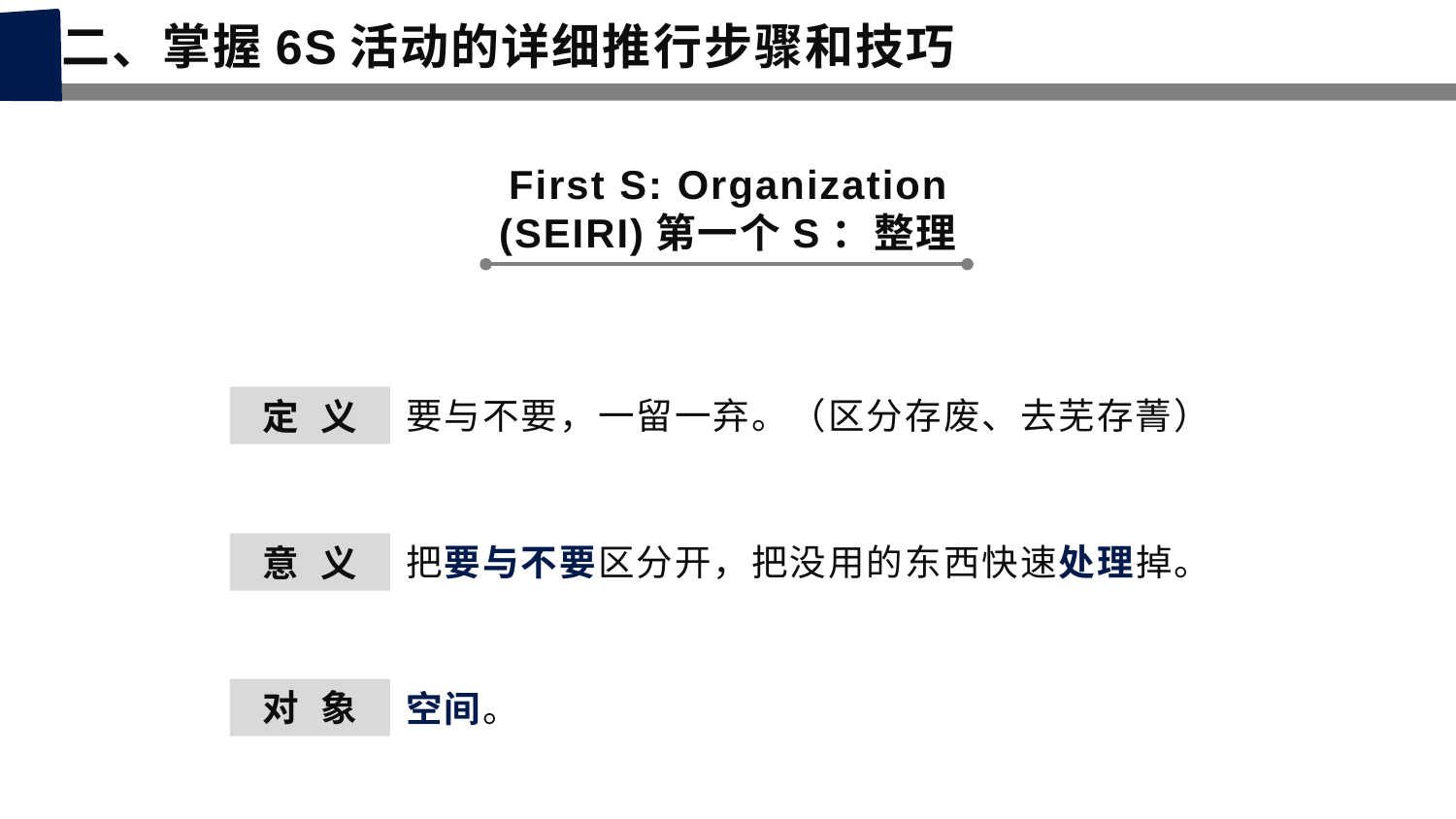

二、掌握6S活动的详细推行步骤和技巧
First S: Organization
(SEIRI)第一个S：整理
要与不要，一留一弃。（区分存废、去芜存菁）
定  义
把要与不要区分开，把没用的东西快速处理掉。
意  义
对  象
空间。